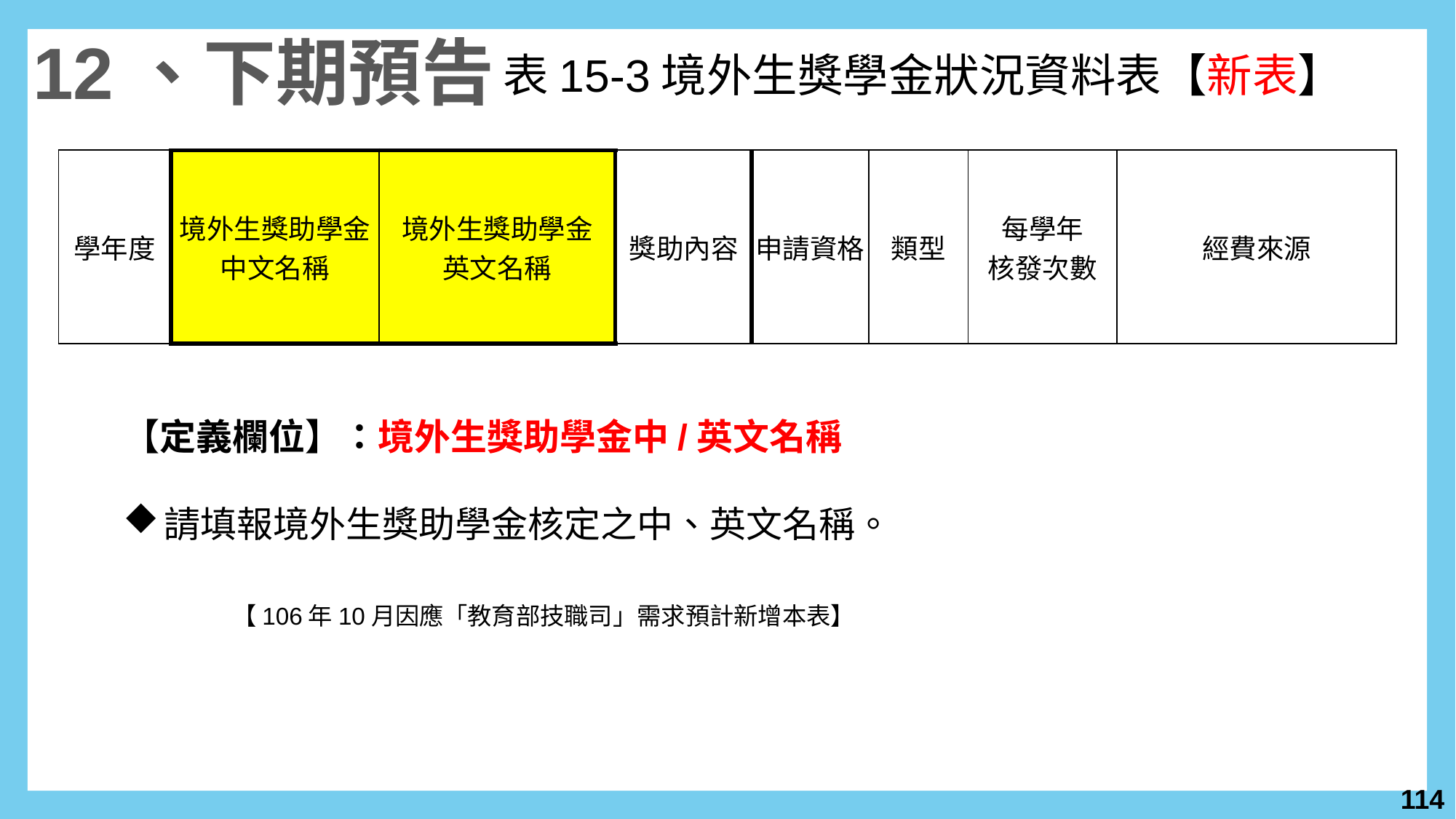

12、下期預告
表15-3境外生獎學金狀況資料表【新表】

| 學年度 | 境外生獎助學金 中文名稱 | 境外生獎助學金 英文名稱 | 獎助內容 | 申請資格 | 類型 | 每學年 核發次數 | 經費來源 |
| --- | --- | --- | --- | --- | --- | --- | --- |
【定義欄位】：境外生獎助學金中/英文名稱
請填報境外生獎助學金核定之中、英文名稱。
	【106年10月因應「教育部技職司」需求預計新增本表】
114